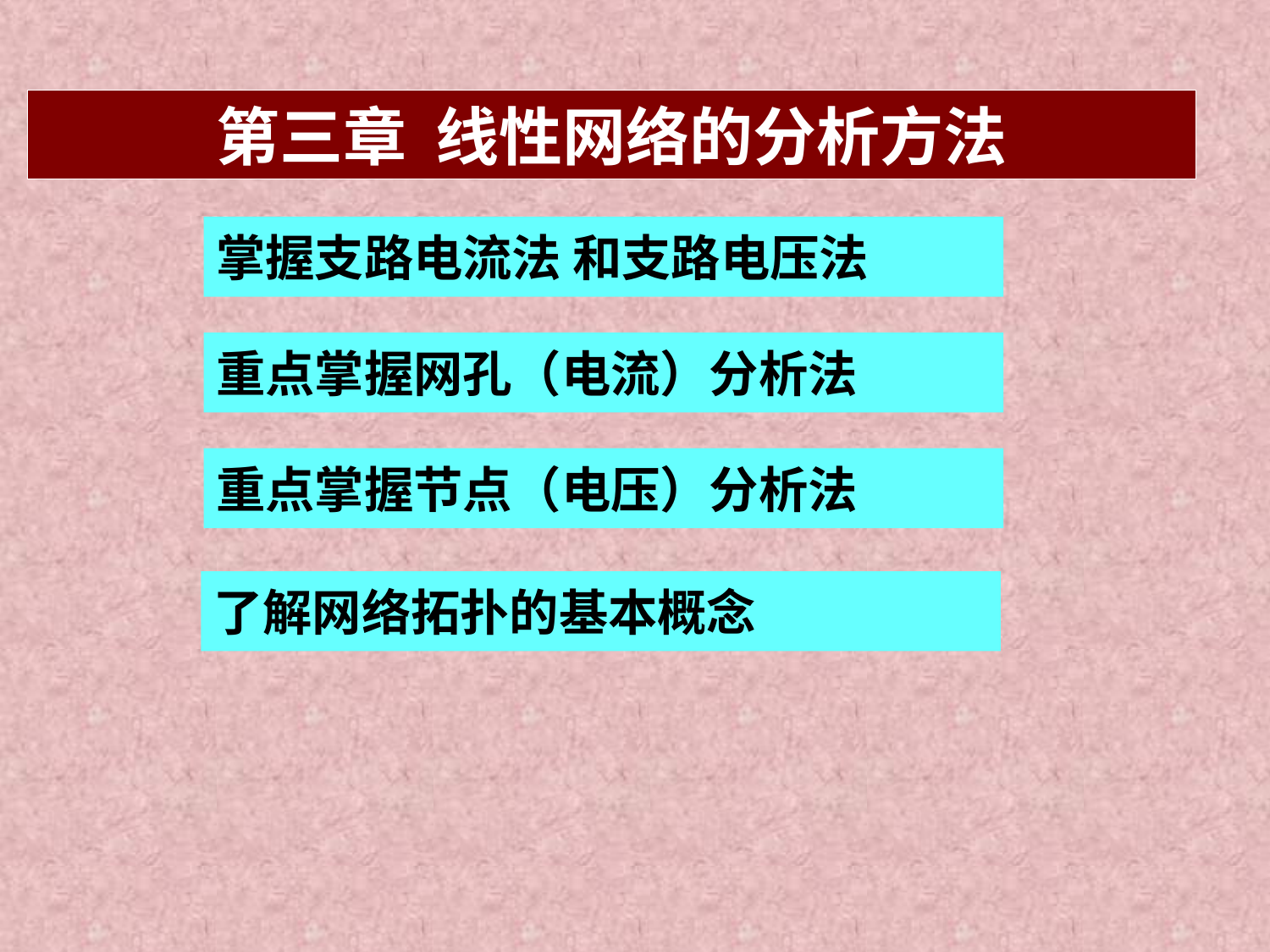

第三章  线性网络的分析方法
掌握支路电流法 和支路电压法
重点掌握网孔（电流）分析法
重点掌握节点（电压）分析法

了解网络拓扑的基本概念